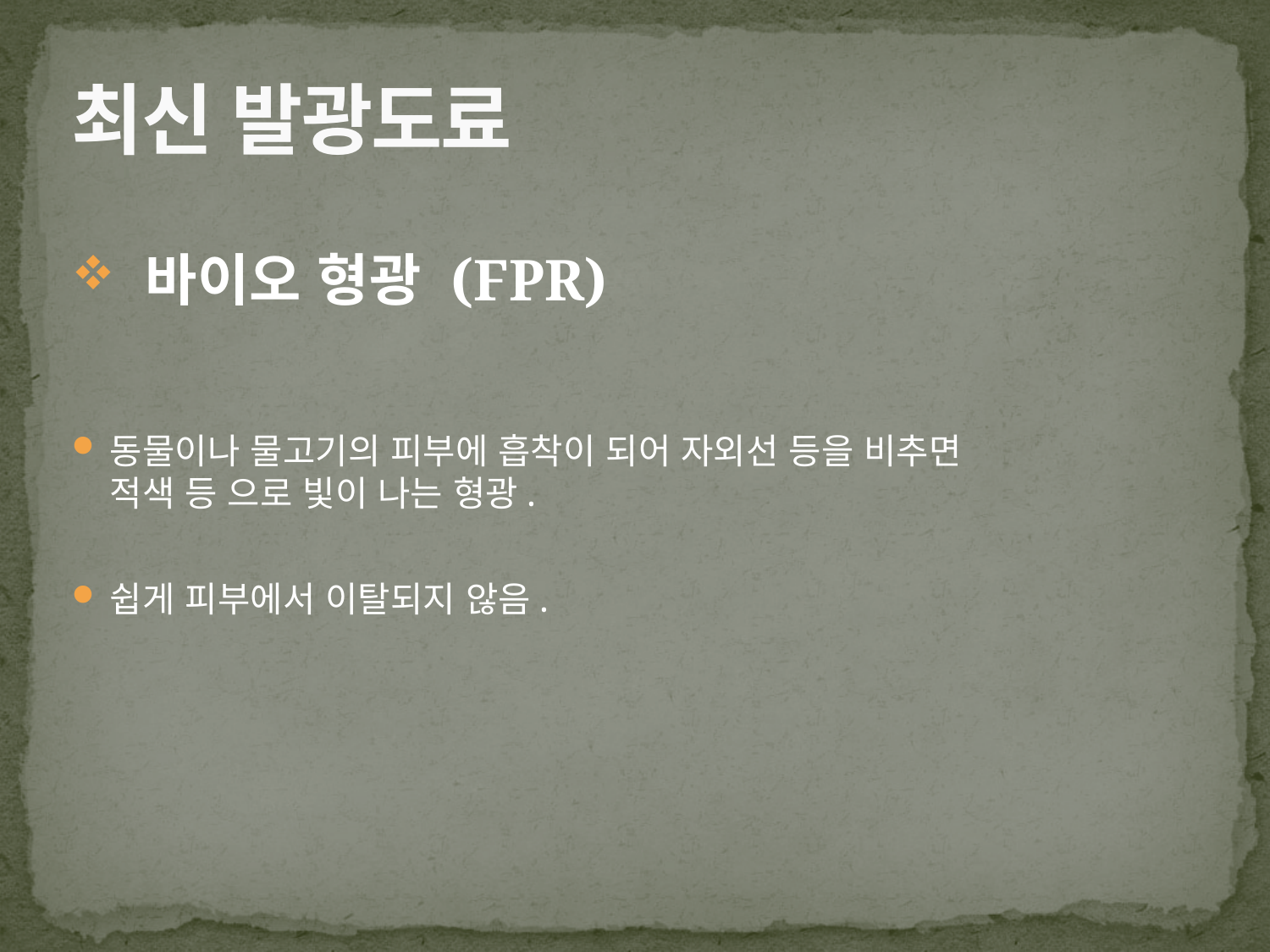

# 최신 발광도료
 바이오 형광 (FPR)

동물이나 물고기의 피부에 흡착이 되어 자외선 등을 비추면
적색 등 으로 빛이 나는 형광.

쉽게 피부에서 이탈되지 않음.